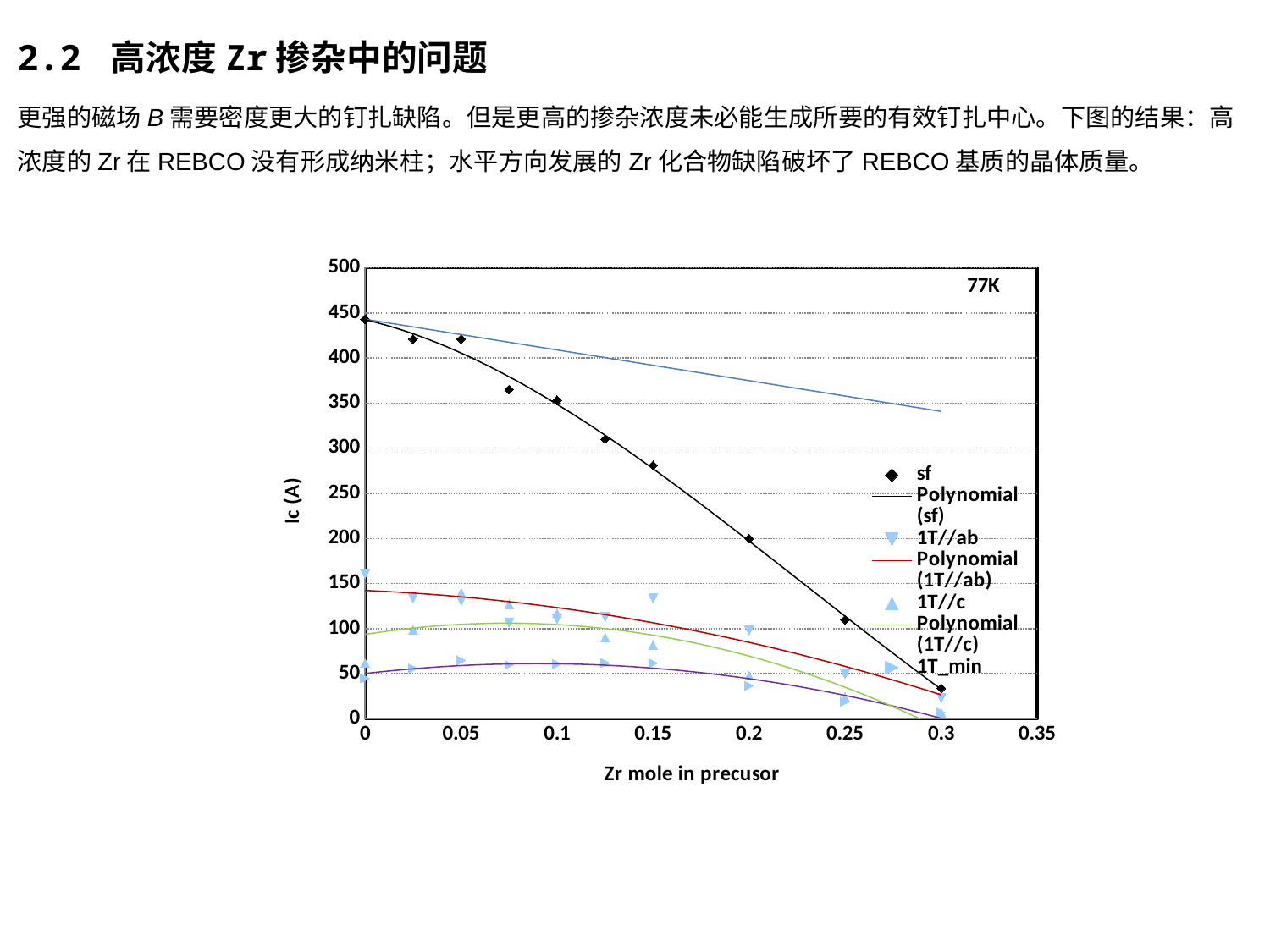

2.2 高浓度Zr掺杂中的问题
更强的磁场B需要密度更大的钉扎缺陷。但是更高的掺杂浓度未必能生成所要的有效钉扎中心。下图的结果：高浓度的Zr在REBCO没有形成纳米柱；水平方向发展的Zr化合物缺陷破坏了REBCO基质的晶体质量。

### Chart: 77K

| Category | sf | 1T//ab | 1T//c | 1T_min |  |
|---|---|---|---|---|---|